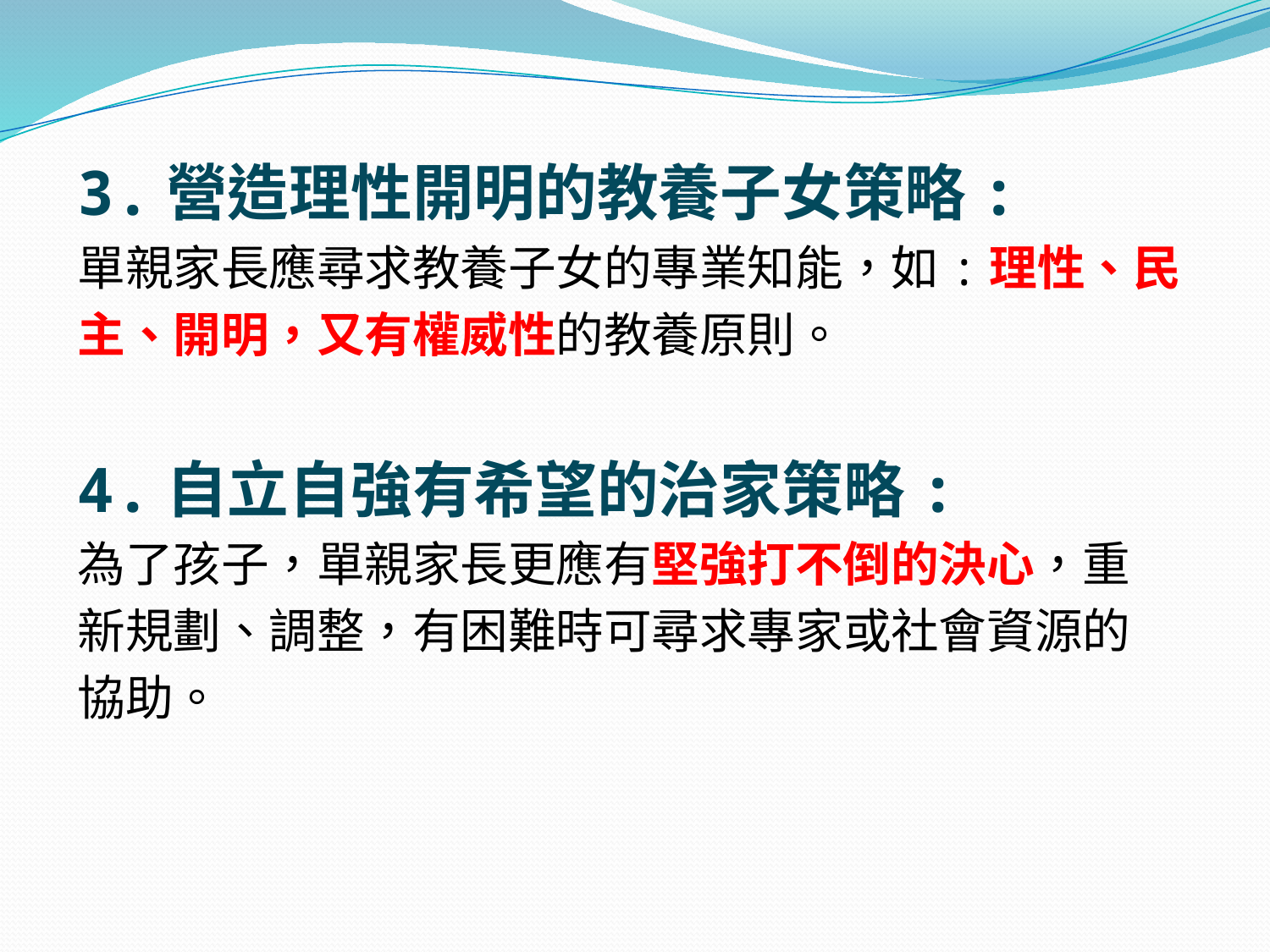

3.營造理性開明的教養子女策略:
單親家長應尋求教養子女的專業知能，如:理性、民
主、開明，又有權威性的教養原則。

4.自立自強有希望的治家策略:
為了孩子，單親家長更應有堅強打不倒的決心，重
新規劃、調整，有困難時可尋求專家或社會資源的
協助。